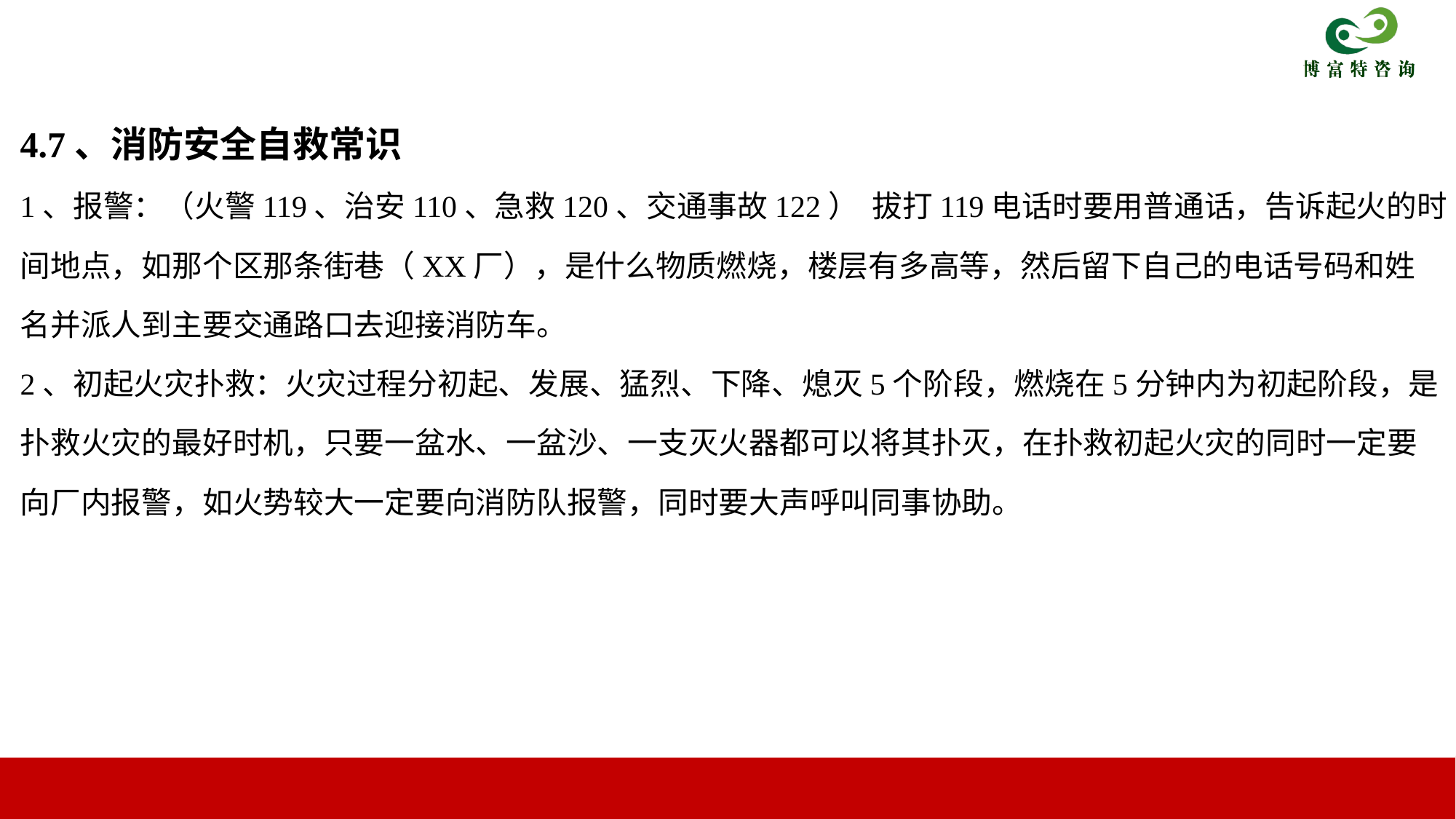

4.7、消防安全自救常识
1、报警：（火警119、治安110、急救120、交通事故122）  拔打119电话时要用普通话，告诉起火的时
间地点，如那个区那条街巷（XX厂），是什么物质燃烧，楼层有多高等，然后留下自己的电话号码和姓
名并派人到主要交通路口去迎接消防车。
2、初起火灾扑救：火灾过程分初起、发展、猛烈、下降、熄灭5个阶段，燃烧在5分钟内为初起阶段，是
扑救火灾的最好时机，只要一盆水、一盆沙、一支灭火器都可以将其扑灭，在扑救初起火灾的同时一定要
向厂内报警，如火势较大一定要向消防队报警，同时要大声呼叫同事协助。